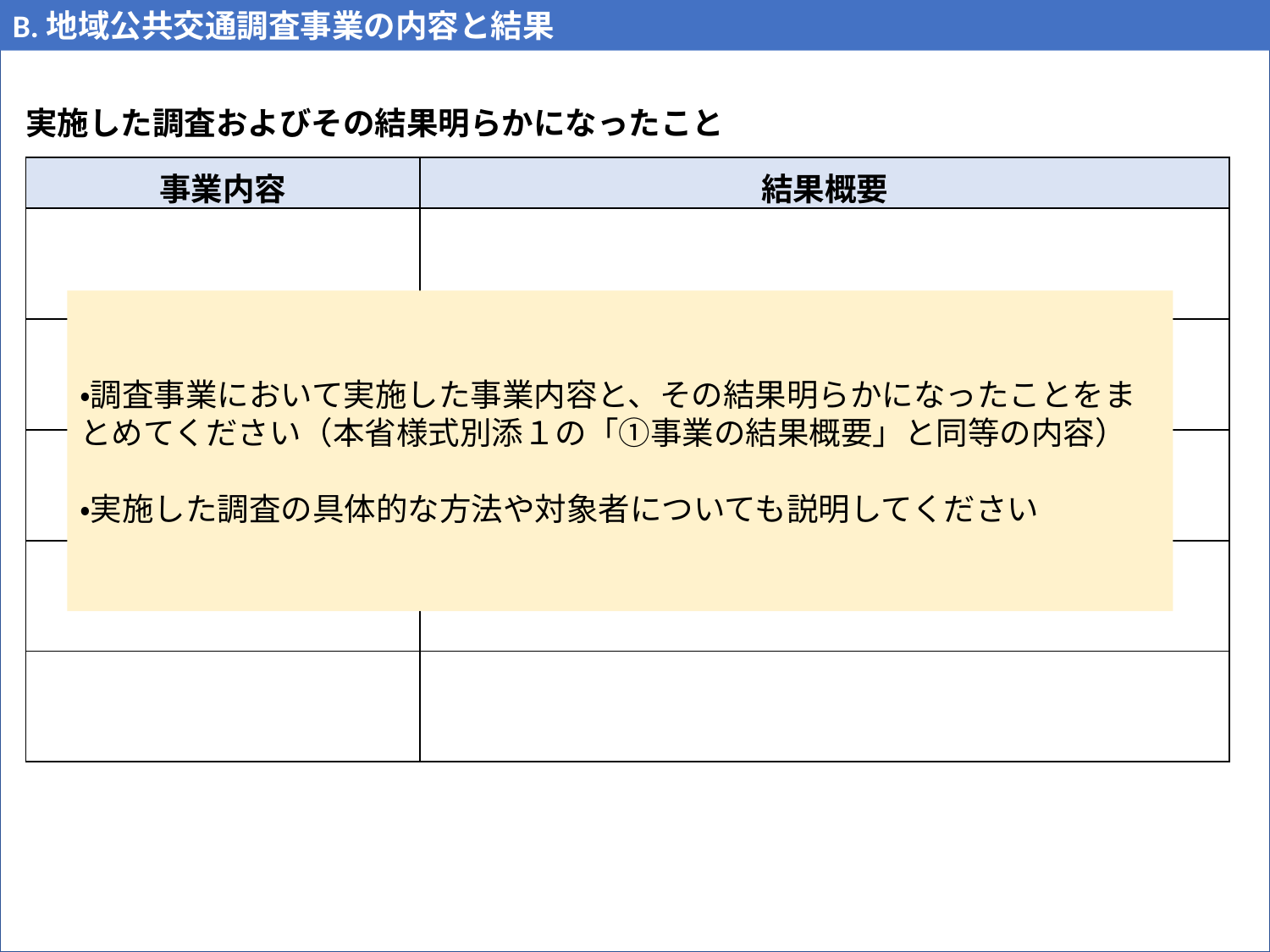

B.地域公共交通調査事業の内容と結果
17
実施した調査およびその結果明らかになったこと
| 事業内容 | 結果概要 |
| --- | --- |
|  |  |
|  |  |
|  |  |
|  |  |
|  |  |
・調査事業において実施した事業内容と、その結果明らかになったことをまとめてください（本省様式別添１の「①事業の結果概要」と同等の内容）

・実施した調査の具体的な方法や対象者についても説明してください